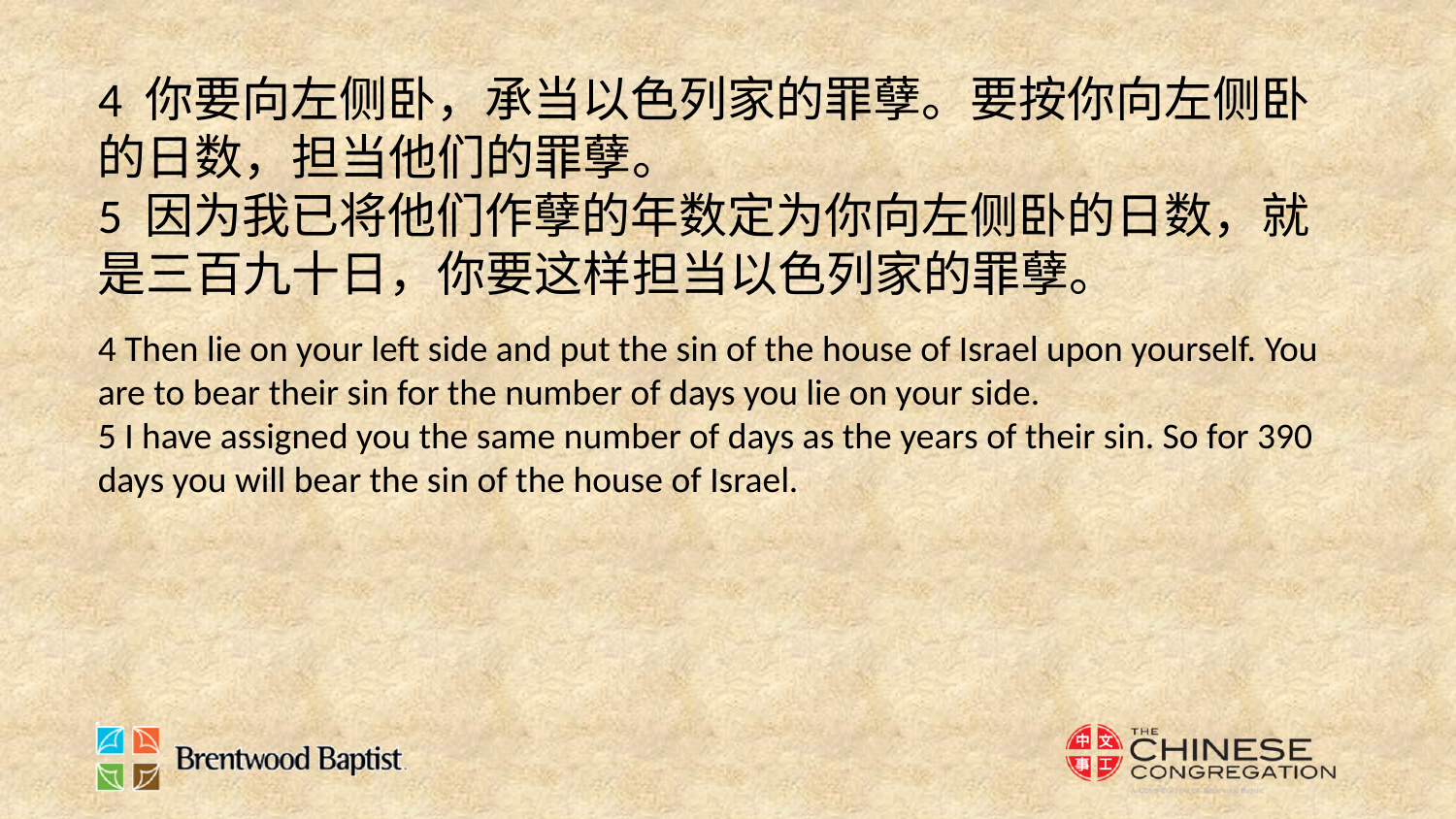

4 你要向左侧卧，承当以色列家的罪孽。要按你向左侧卧的日数，担当他们的罪孽。
5 因为我已将他们作孽的年数定为你向左侧卧的日数，就是三百九十日，你要这样担当以色列家的罪孽。

4 Then lie on your left side and put the sin of the house of Israel upon yourself. You are to bear their sin for the number of days you lie on your side.
5 I have assigned you the same number of days as the years of their sin. So for 390 days you will bear the sin of the house of Israel.